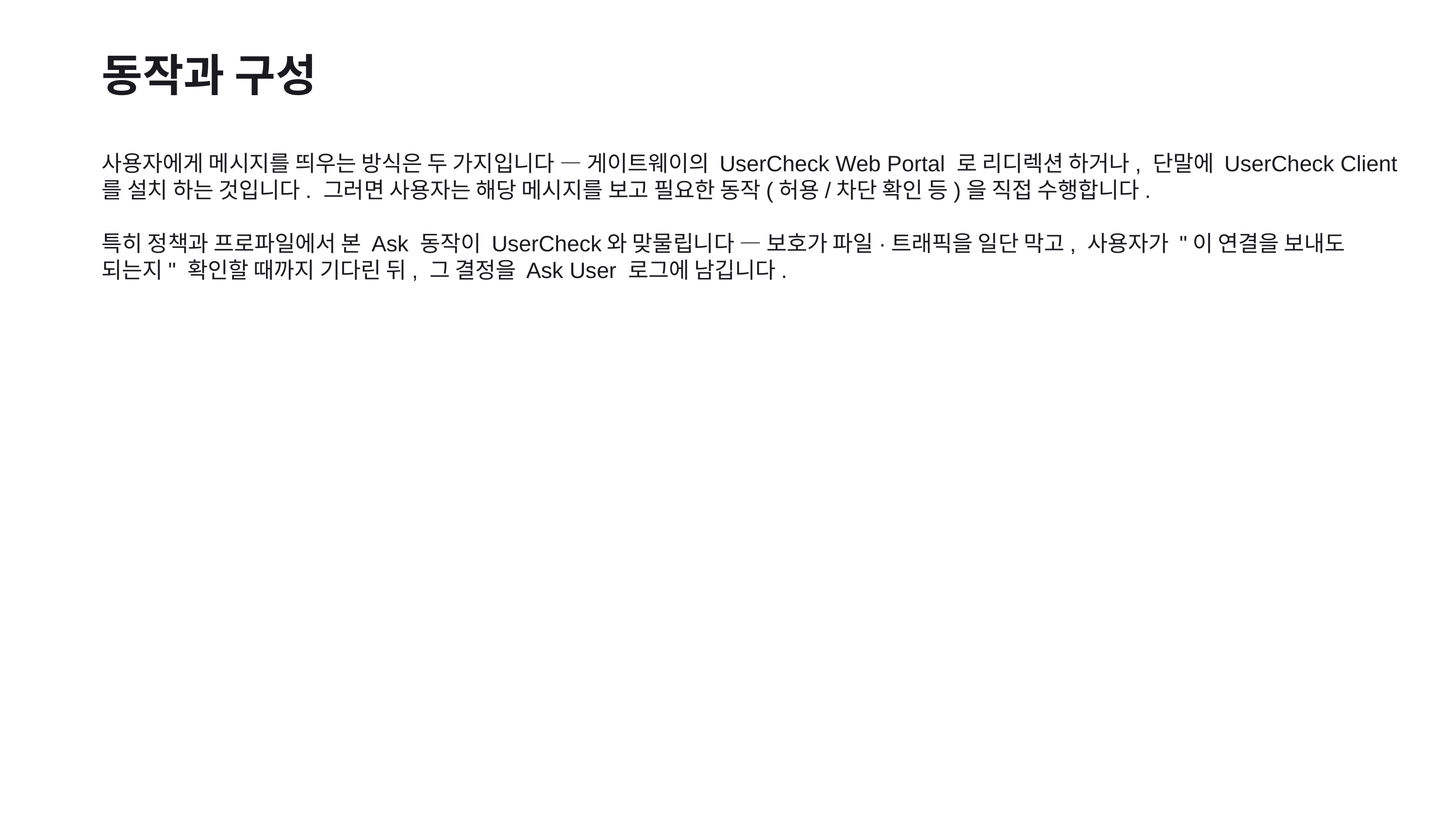

동작과 구성
사용자에게 메시지를 띄우는 방식은 두 가지입니다 — 게이트웨이의 UserCheck Web Portal 로 리디렉션 하거나, 단말에 UserCheck Client 를 설치 하는 것입니다. 그러면 사용자는 해당 메시지를 보고 필요한 동작(허용/차단 확인 등)을 직접 수행합니다.

특히 정책과 프로파일에서 본 Ask 동작이 UserCheck와 맞물립니다 — 보호가 파일·트래픽을 일단 막고, 사용자가 "이 연결을 보내도 되는지" 확인할 때까지 기다린 뒤, 그 결정을 Ask User 로그에 남깁니다.